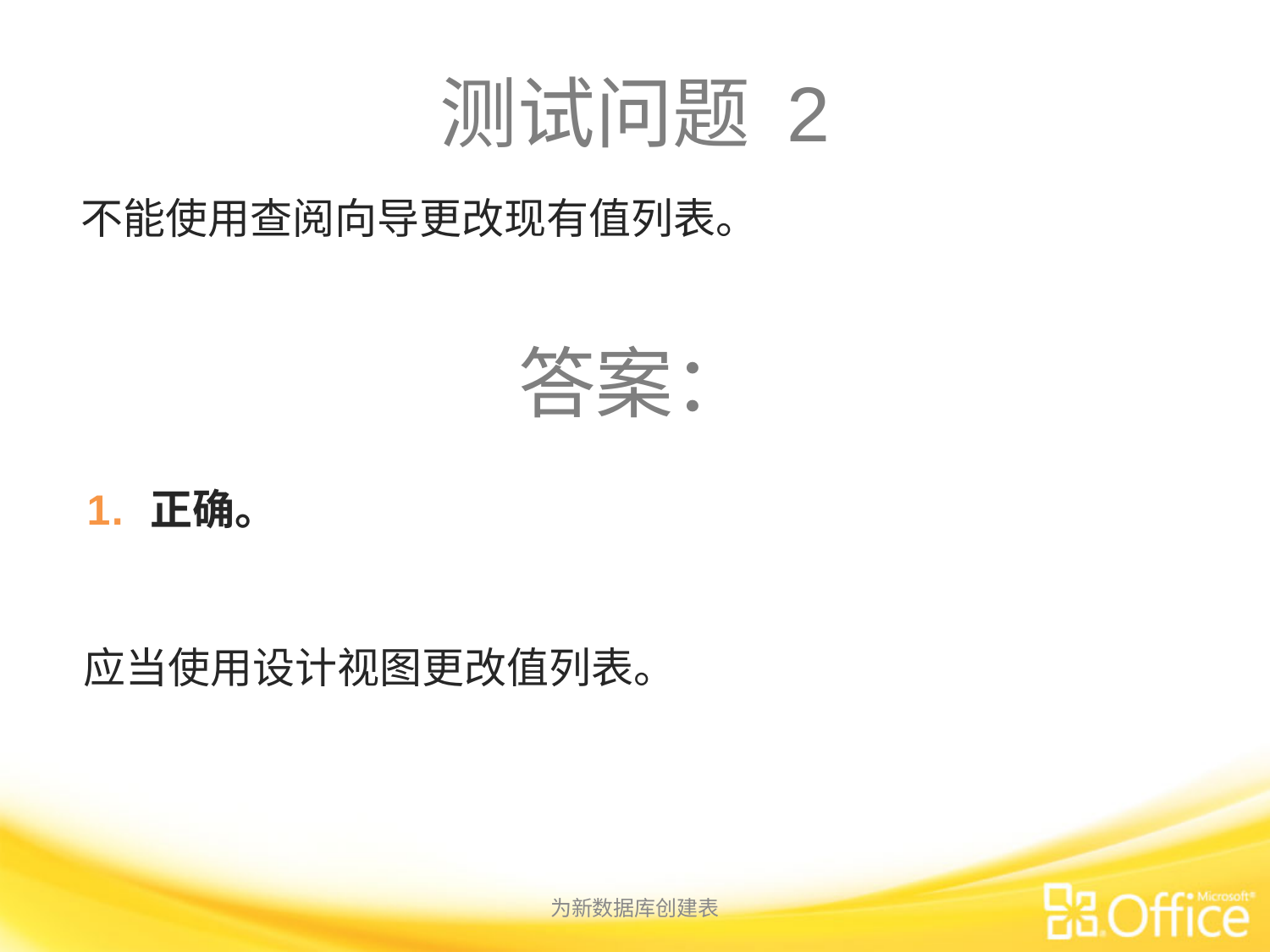

# 测试问题 2
不能使用查阅向导更改现有值列表。
答案：
正确。
应当使用设计视图更改值列表。
为新数据库创建表